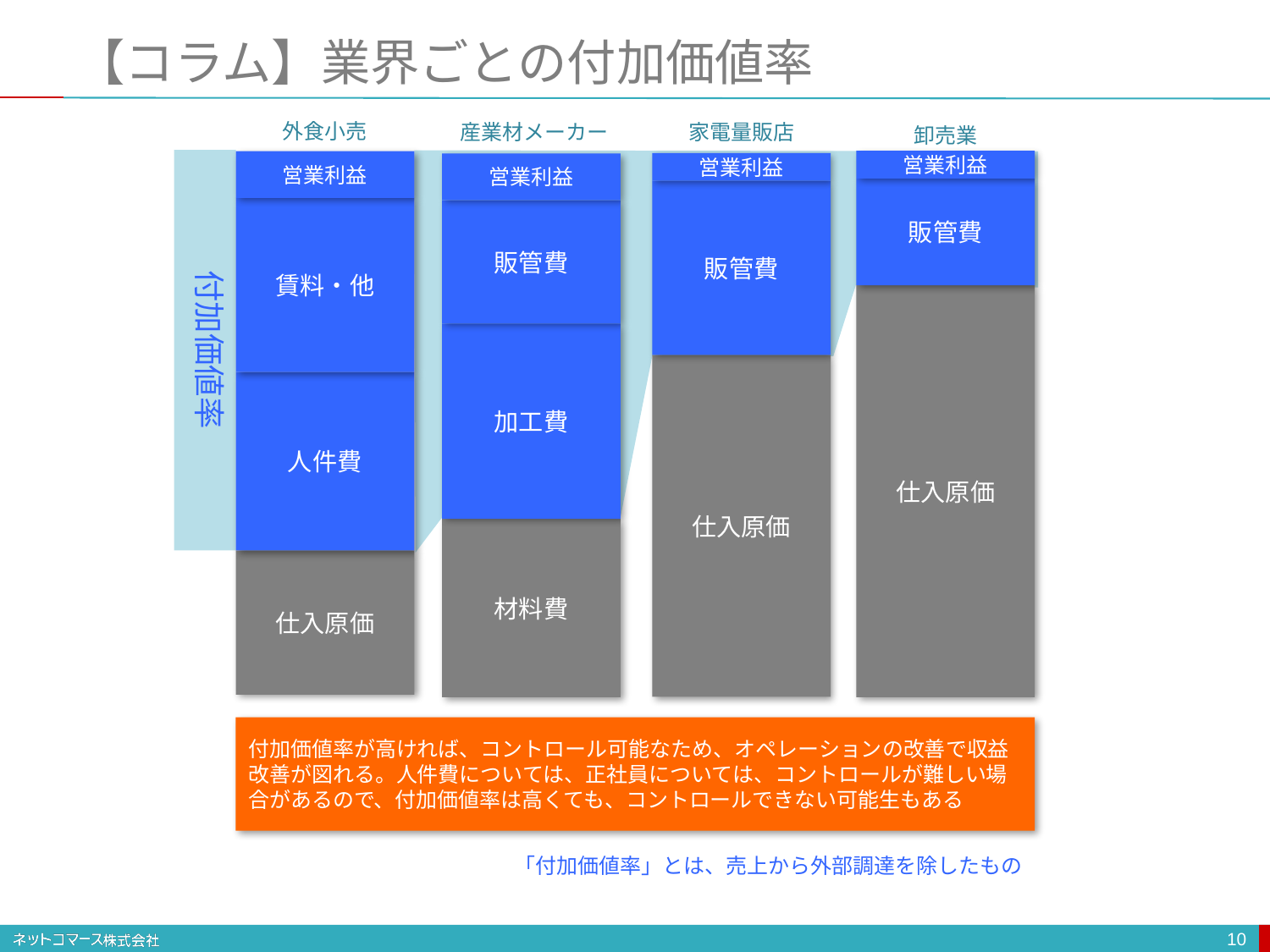

【コラム】業界ごとの付加価値率
外食小売
家電量販店
産業材メーカー
卸売業

営業利益
営業利益
営業利益
営業利益
販管費
販管費
賃料・他
販管費
付加価値率
仕入原価
加工費
仕入原価
人件費
材料費
仕入原価
付加価値率が高ければ、コントロール可能なため、オペレーションの改善で収益改善が図れる。人件費については、正社員については、コントロールが難しい場合があるので、付加価値率は高くても、コントロールできない可能生もある
「付加価値率」とは、売上から外部調達を除したもの
10